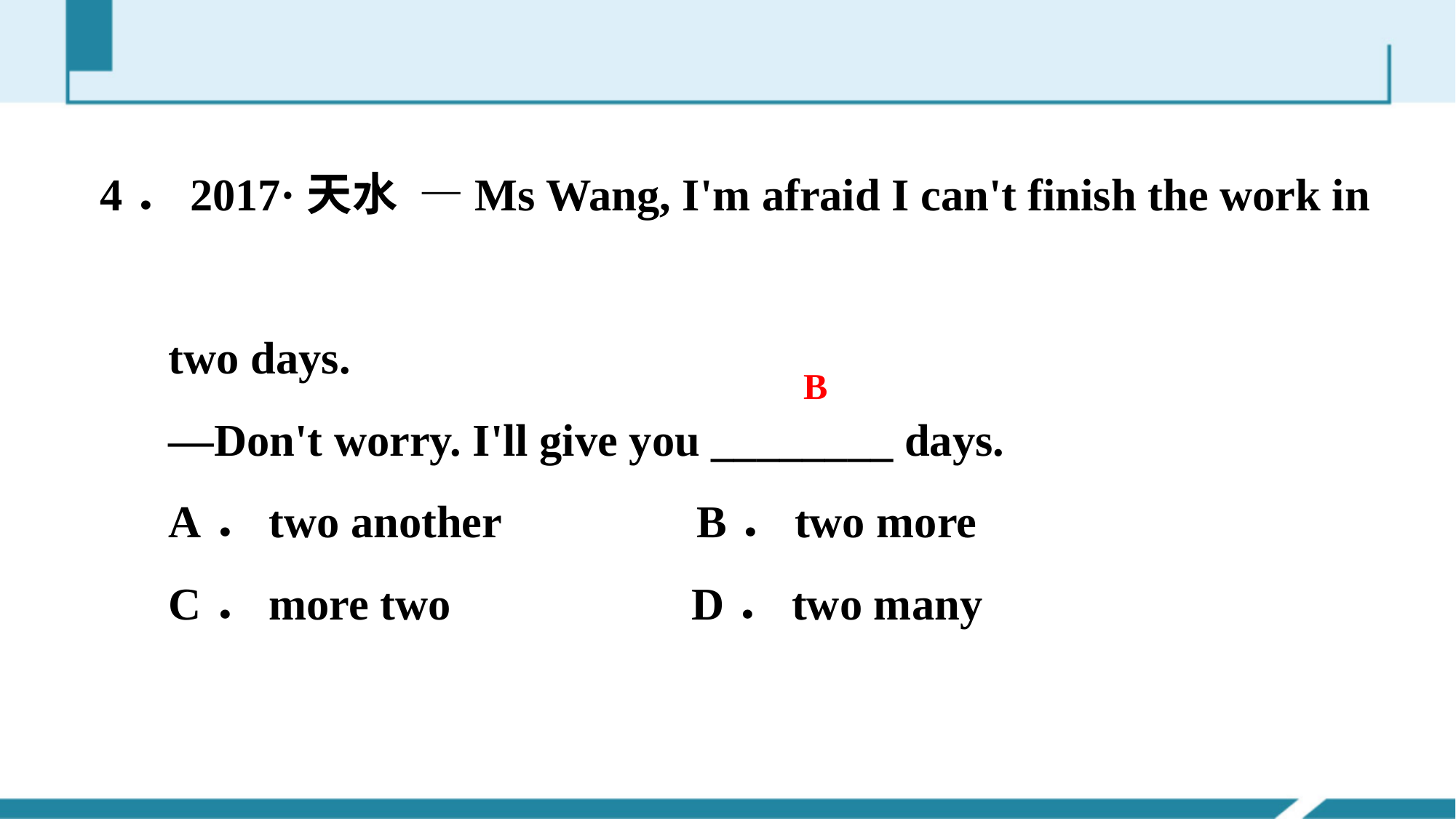

4．2017·天水  —Ms Wang, I'm afraid I can't finish the work in
      two days.
      —Don't worry. I'll give you ________ days.
      A．two another	              B．two more
      C．more two		    D．two many
 B